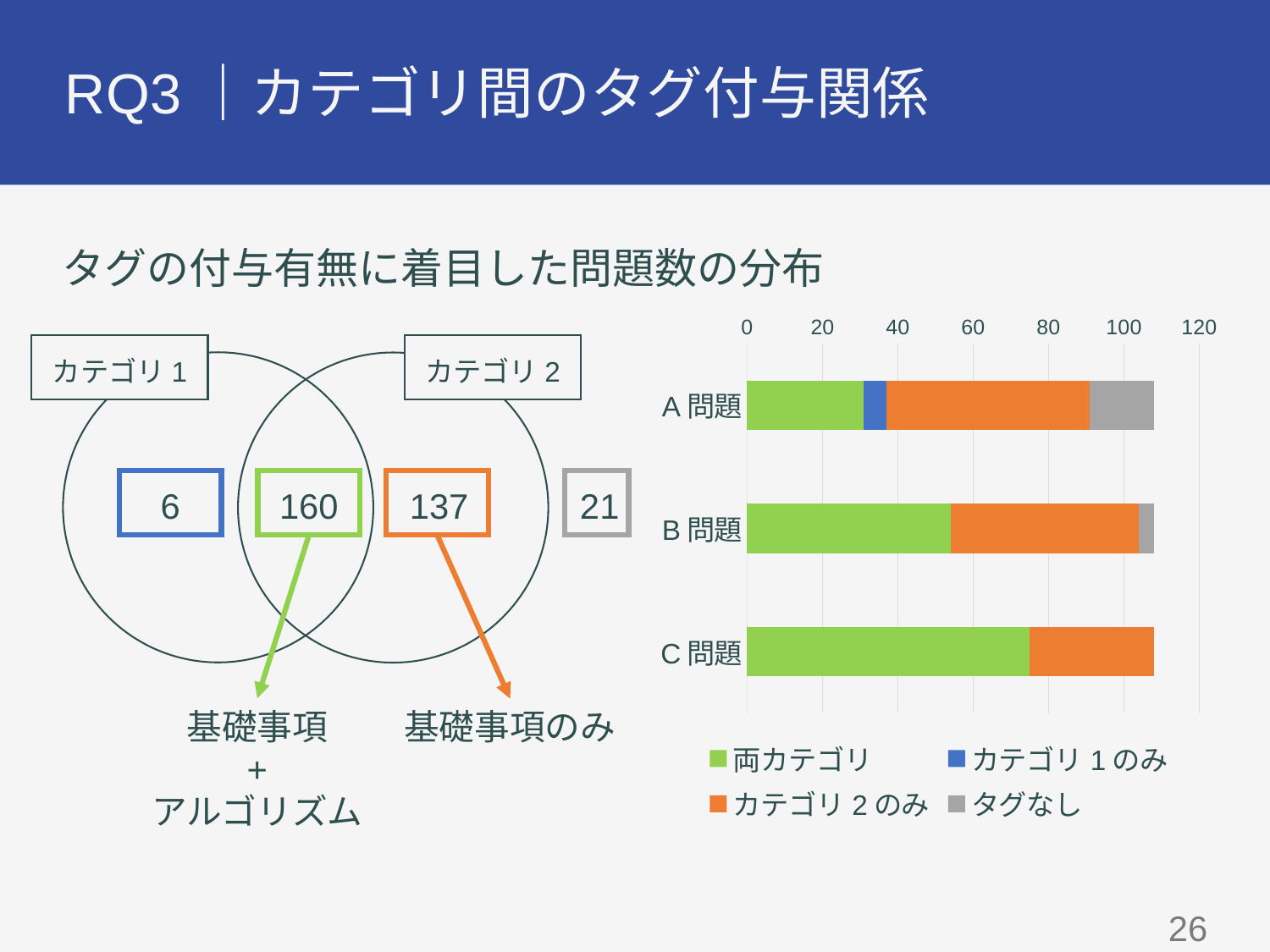

# RQ3｜カテゴリ間のタグ付与関係
タグの付与有無に着目した問題数の分布

### Chart

| Category | 両カテゴリ | カテゴリ1のみ | カテゴリ2のみ | タグなし |
|---|---|---|---|---|
| A問題 | 31.0 | 6.0 | 54.0 | 17.0 |
| B問題 | 54.0 | 0.0 | 50.0 | 4.0 |
| C問題 | 75.0 | 0.0 | 33.0 | 0.0 |
カテゴリ1

カテゴリ2

6
160
137
21
基礎事項
+
アルゴリズム
基礎事項のみ
26